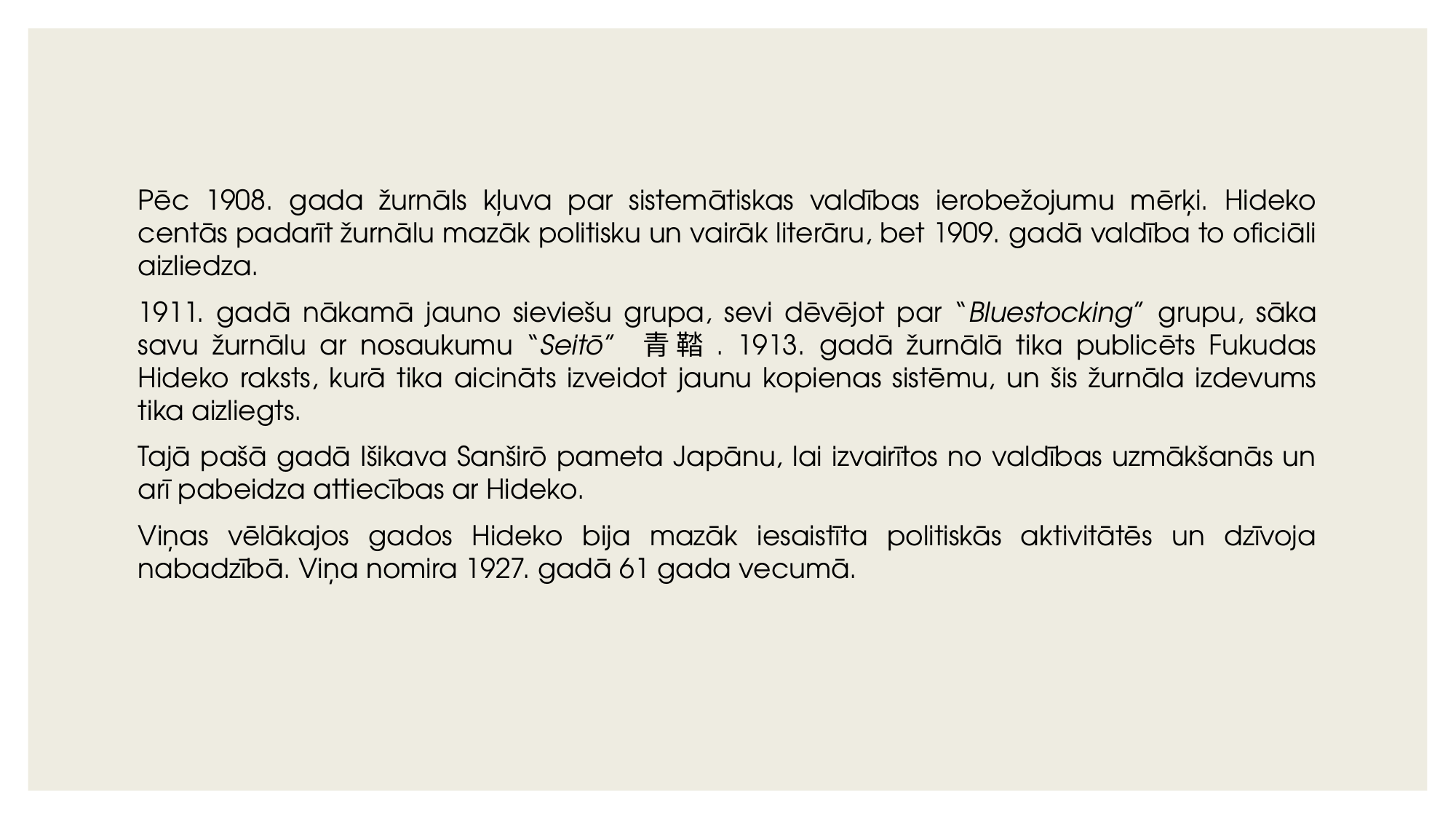

Pēc 1908. gada žurnāls kļuva par sistemātiskas valdības ierobežojumu mērķi. Hideko centās padarīt žurnālu mazāk politisku un vairāk literāru, bet 1909. gadā valdība to oficiāli aizliedza.
1911. gadā nākamā jauno sieviešu grupa, sevi dēvējot par “Bluestocking” grupu, sāka savu žurnālu ar nosaukumu “Seitō” 青鞜. 1913. gadā žurnālā tika publicēts Fukudas Hideko raksts, kurā tika aicināts izveidot jaunu kopienas sistēmu, un šis žurnāla izdevums tika aizliegts.
Tajā pašā gadā Išikava Sanširō pameta Japānu, lai izvairītos no valdības uzmākšanās un arī pabeidza attiecības ar Hideko.
Viņas vēlākajos gados Hideko bija mazāk iesaistīta politiskās aktivitātēs un dzīvoja nabadzībā. Viņa nomira 1927. gadā 61 gada vecumā.